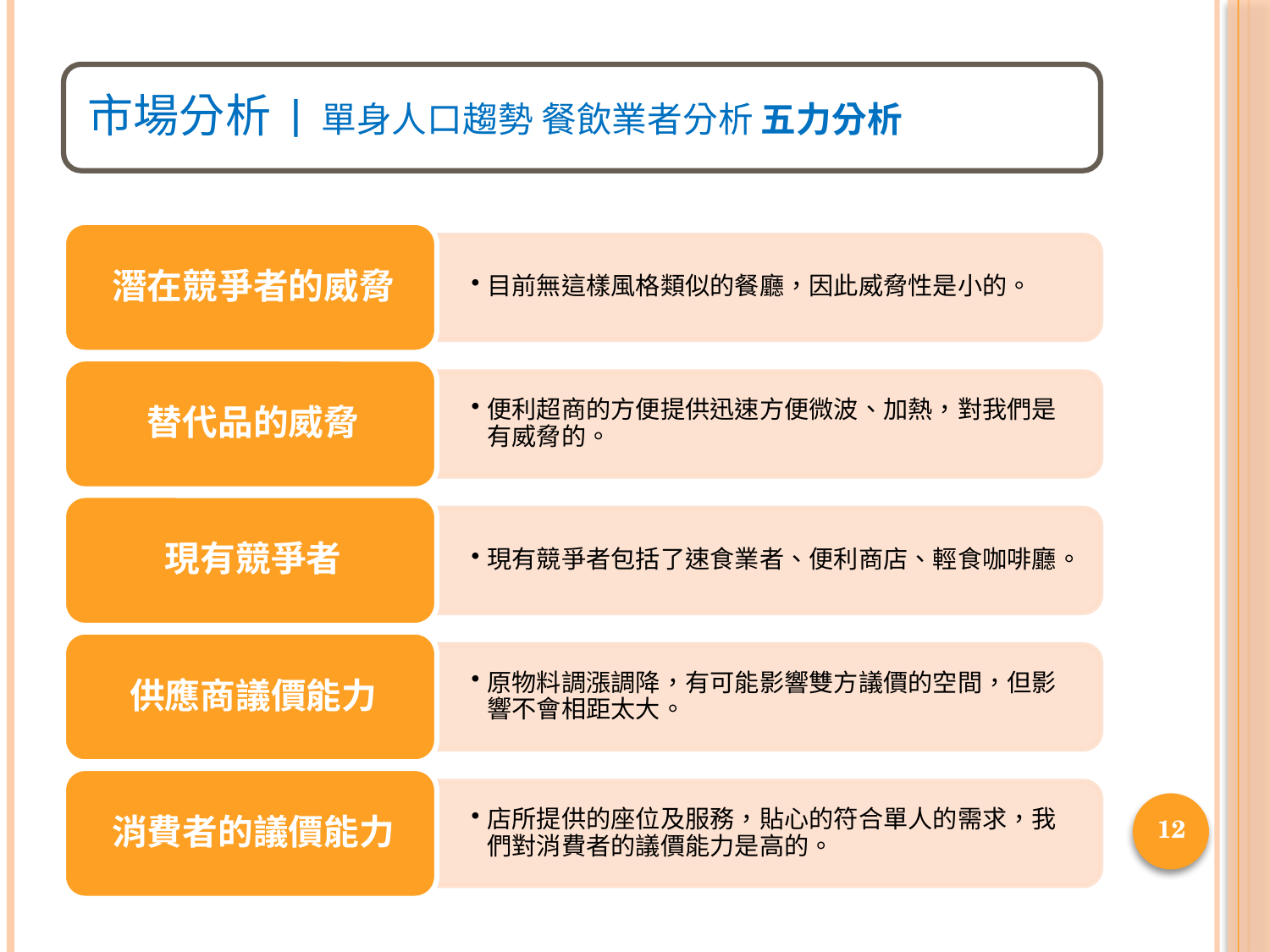

市場分析|單身人口趨勢 餐飲業者分析 五力分析
目前無這樣風格類似的餐廳，因此威脅性是小的。
潛在競爭者的威脅
便利超商的方便提供迅速方便微波、加熱，對我們是有威脅的。
替代品的威脅
現有競爭者包括了速食業者、便利商店、輕食咖啡廳。
現有競爭者
原物料調漲調降，有可能影響雙方議價的空間，但影響不會相距太大。
供應商議價能力
店所提供的座位及服務，貼心的符合單人的需求，我們對消費者的議價能力是高的。
消費者的議價能力
12